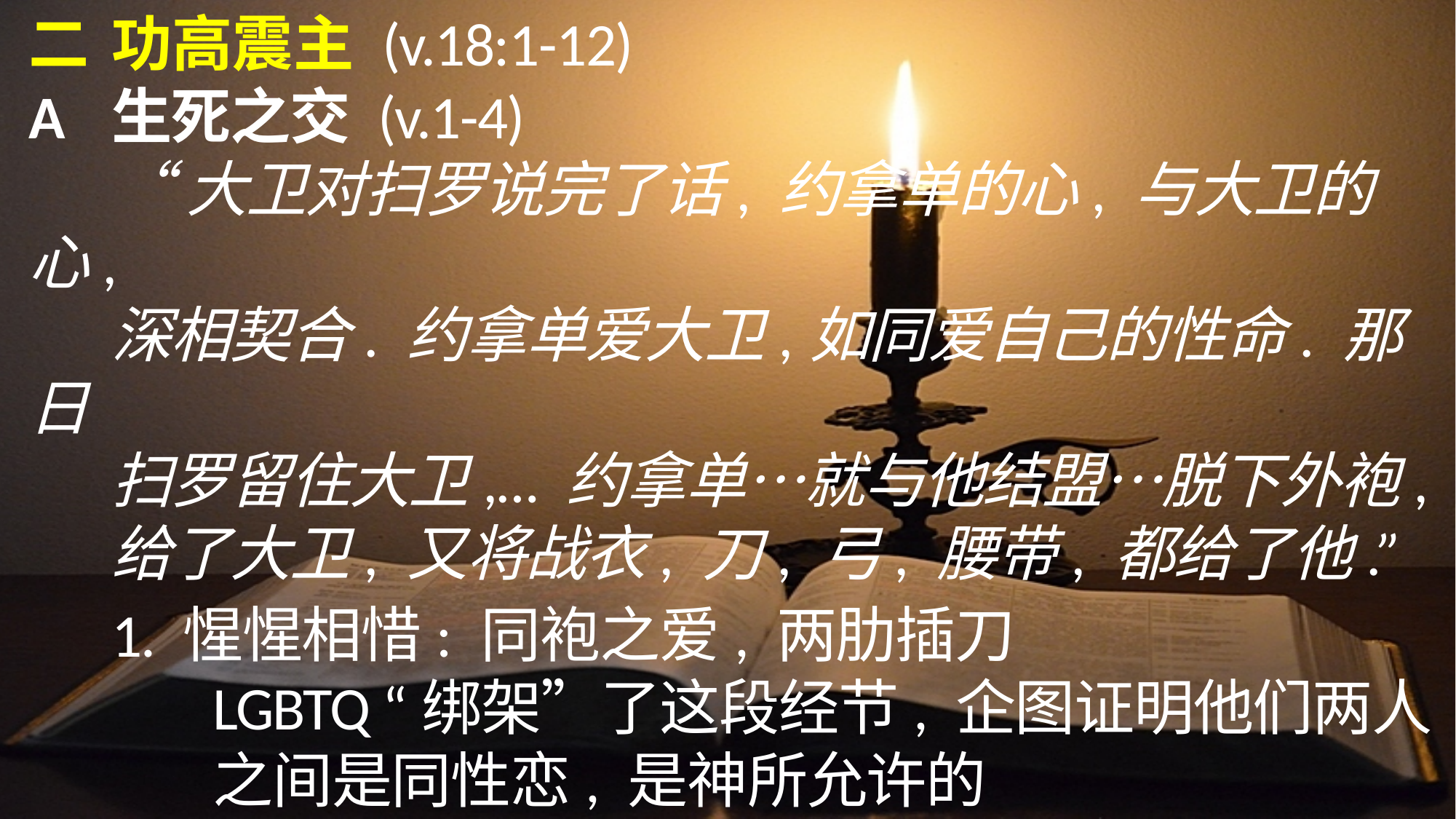

二	功高震主 (v.18:1-12)
A	生死之交 (v.1-4)
	“大卫对扫罗说完了话, 约拿单的心, 与大卫的心,
	深相契合. 约拿单爱大卫,如同爱自己的性命. 那日
	扫罗留住大卫,… 约拿单…就与他结盟…脱下外袍,
	给了大卫, 又将战衣, 刀, 弓, 腰带, 都给了他.”
	1.	惺惺相惜:	 同袍之爱, 两肋插刀
				LGBTQ “绑架”了这段经节, 企图证明他们两人
				之间是同性恋, 是神	所允许的
	2.	心甘情愿: 给他外袍, 战衣, 刀, 弓, 腰带.
				(接受大卫将要为王的征兆?)